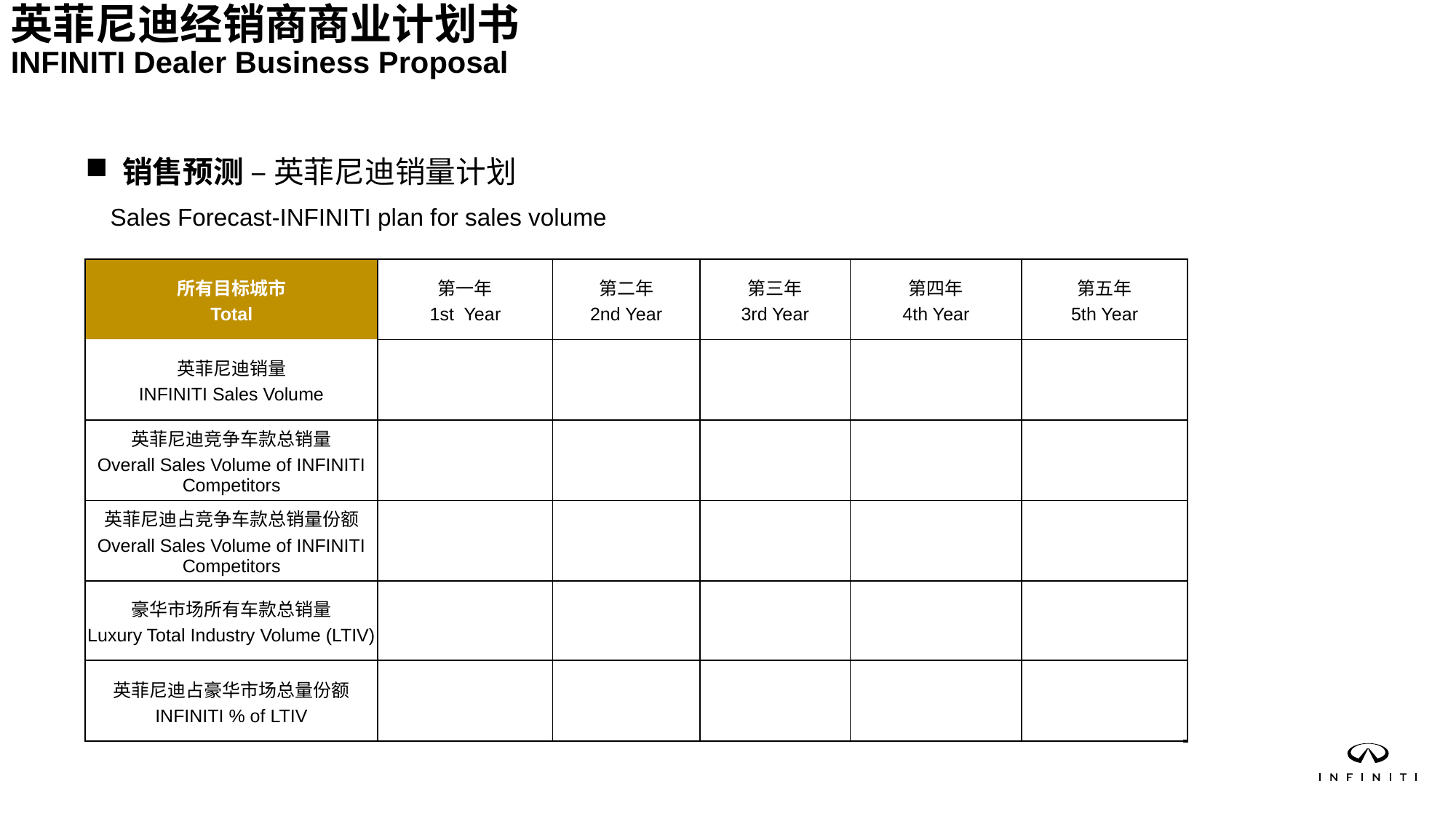

英菲尼迪经销商商业计划书
INFINITI Dealer Business Proposal
 销售预测 – 英菲尼迪销量计划
   Sales Forecast-INFINITI plan for sales volume
| 所有目标城市 Total | 第一年 1st Year |  | 第二年 2nd Year |  | 第三年 3rd Year |  | 第四年 4th Year |  | 第五年 5th Year |  |
| --- | --- | --- | --- | --- | --- | --- | --- | --- | --- | --- |
| 英菲尼迪销量 INFINITI Sales Volume |  |  |  |  |  |  |  |  |  |  |
| 英菲尼迪竞争车款总销量 Overall Sales Volume of INFINITI Competitors |  |  |  |  |  |  |  |  |  |  |
| 英菲尼迪占竞争车款总销量份额 Overall Sales Volume of INFINITI Competitors |  |  |  |  |  |  |  |  |  |  |
| 豪华市场所有车款总销量 Luxury Total Industry Volume (LTIV) |  |  |  |  |  |  |  |  |  |  |
| 英菲尼迪占豪华市场总量份额 INFINITI % of LTIV |  |  |  |  |  |  |  |  |  |  |